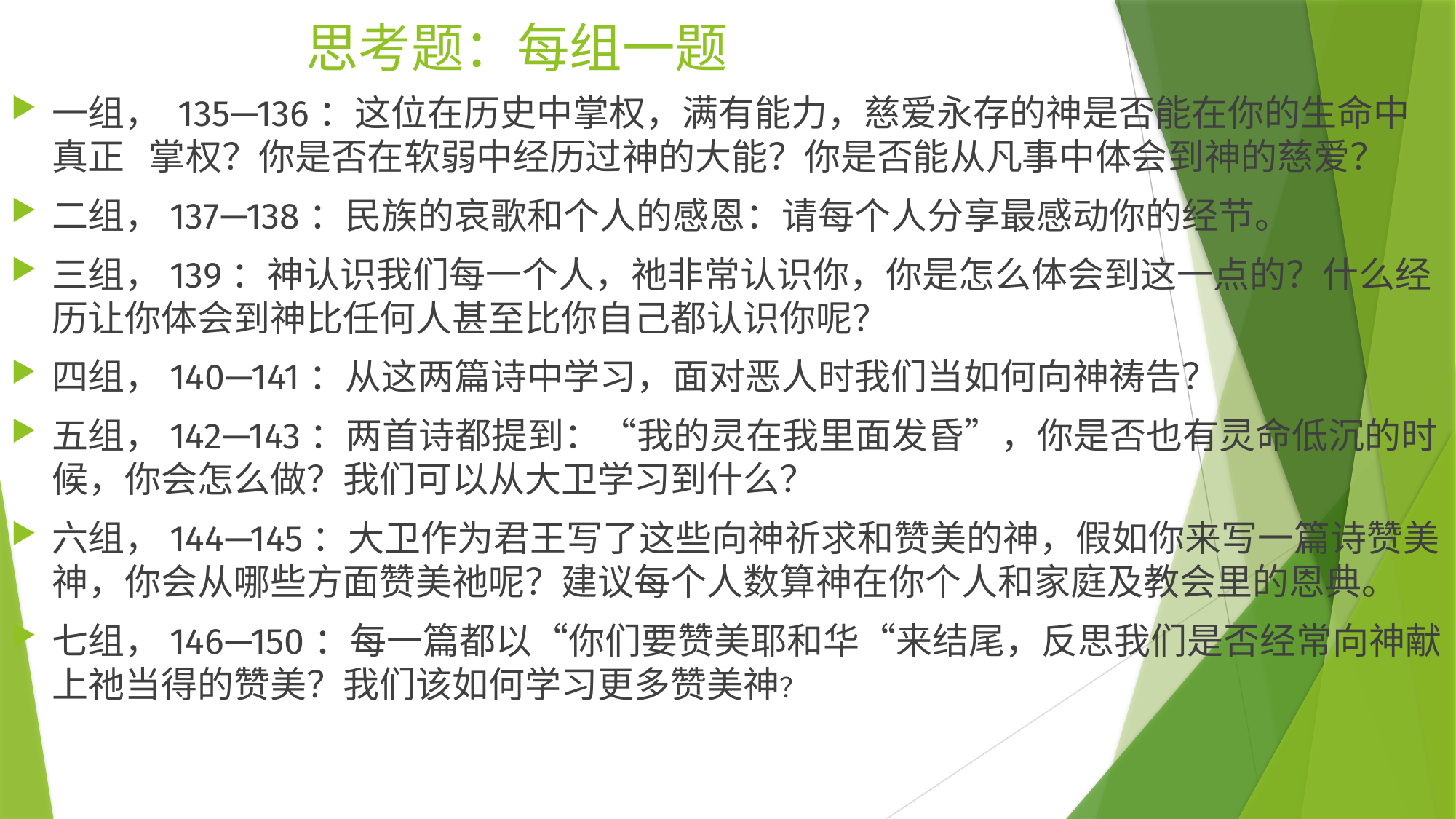

# 思考题：每组一题
一组， 135—136：这位在历史中掌权，满有能力，慈爱永存的神是否能在你的生命中真正   掌权？你是否在软弱中经历过神的大能？你是否能从凡事中体会到神的慈爱？
二组，137—138：民族的哀歌和个人的感恩：请每个人分享最感动你的经节。
三组，139：神认识我们每一个人，祂非常认识你，你是怎么体会到这一点的？什么经历让你体会到神比任何人甚至比你自己都认识你呢？
四组，140—141：从这两篇诗中学习，面对恶人时我们当如何向神祷告？
五组，142—143：两首诗都提到：“我的灵在我里面发昏”，你是否也有灵命低沉的时候，你会怎么做？我们可以从大卫学习到什么？
六组，144—145：大卫作为君王写了这些向神祈求和赞美的神，假如你来写一篇诗赞美神，你会从哪些方面赞美祂呢？建议每个人数算神在你个人和家庭及教会里的恩典。
七组，146—150：每一篇都以“你们要赞美耶和华“来结尾，反思我们是否经常向神献上祂当得的赞美？我们该如何学习更多赞美神？